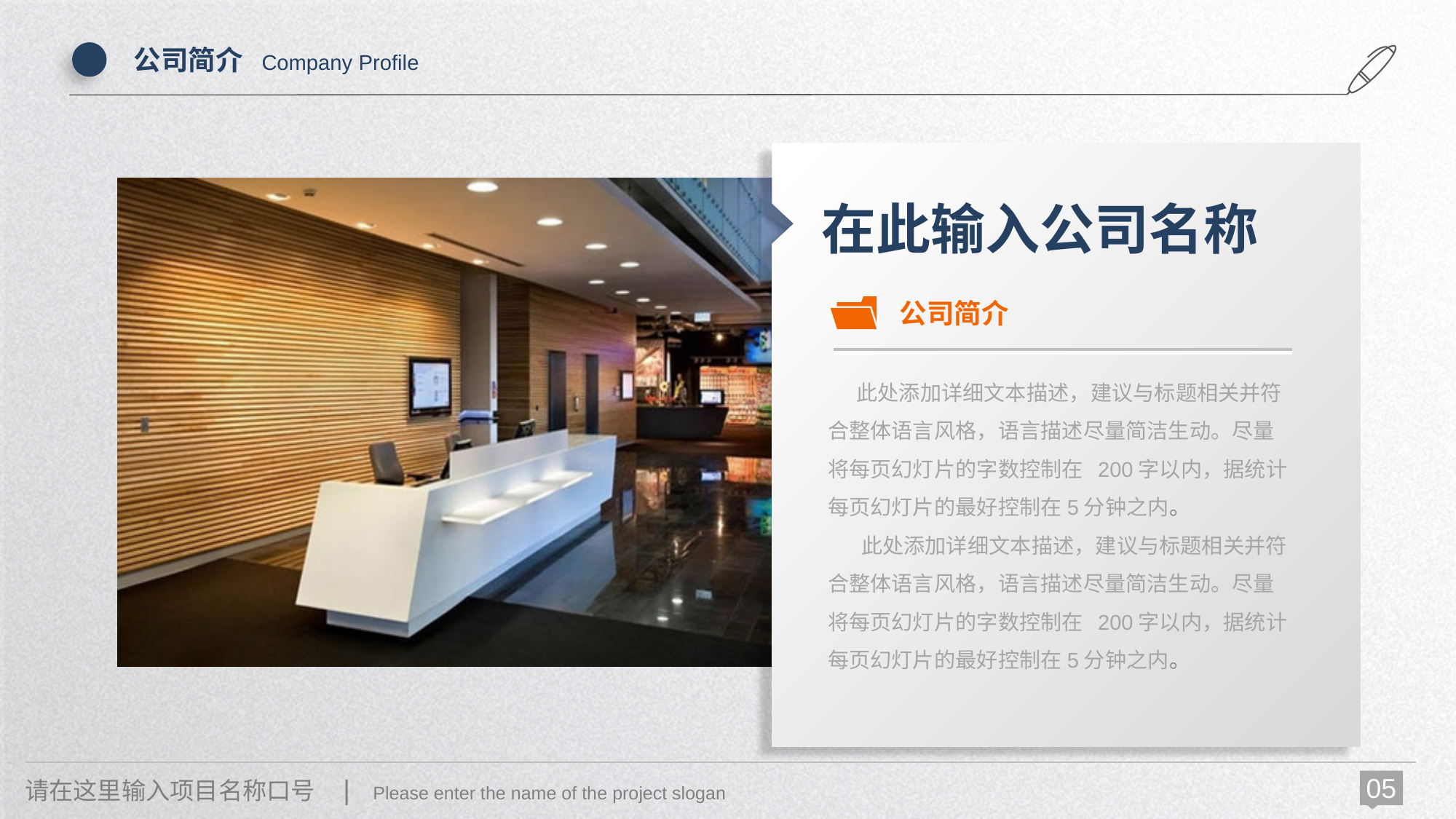

公司简介  Company Profile

在此输入公司名称

公司简介

     此处添加详细文本描述，建议与标题相关并符合整体语言风格，语言描述尽量简洁生动。尽量将每页幻灯片的字数控制在  200字以内，据统计每页幻灯片的最好控制在5分钟之内。
      此处添加详细文本描述，建议与标题相关并符合整体语言风格，语言描述尽量简洁生动。尽量将每页幻灯片的字数控制在  200字以内，据统计每页幻灯片的最好控制在5分钟之内。

请在这里输入项目名称口号    |   Please enter the name of the project slogan
05